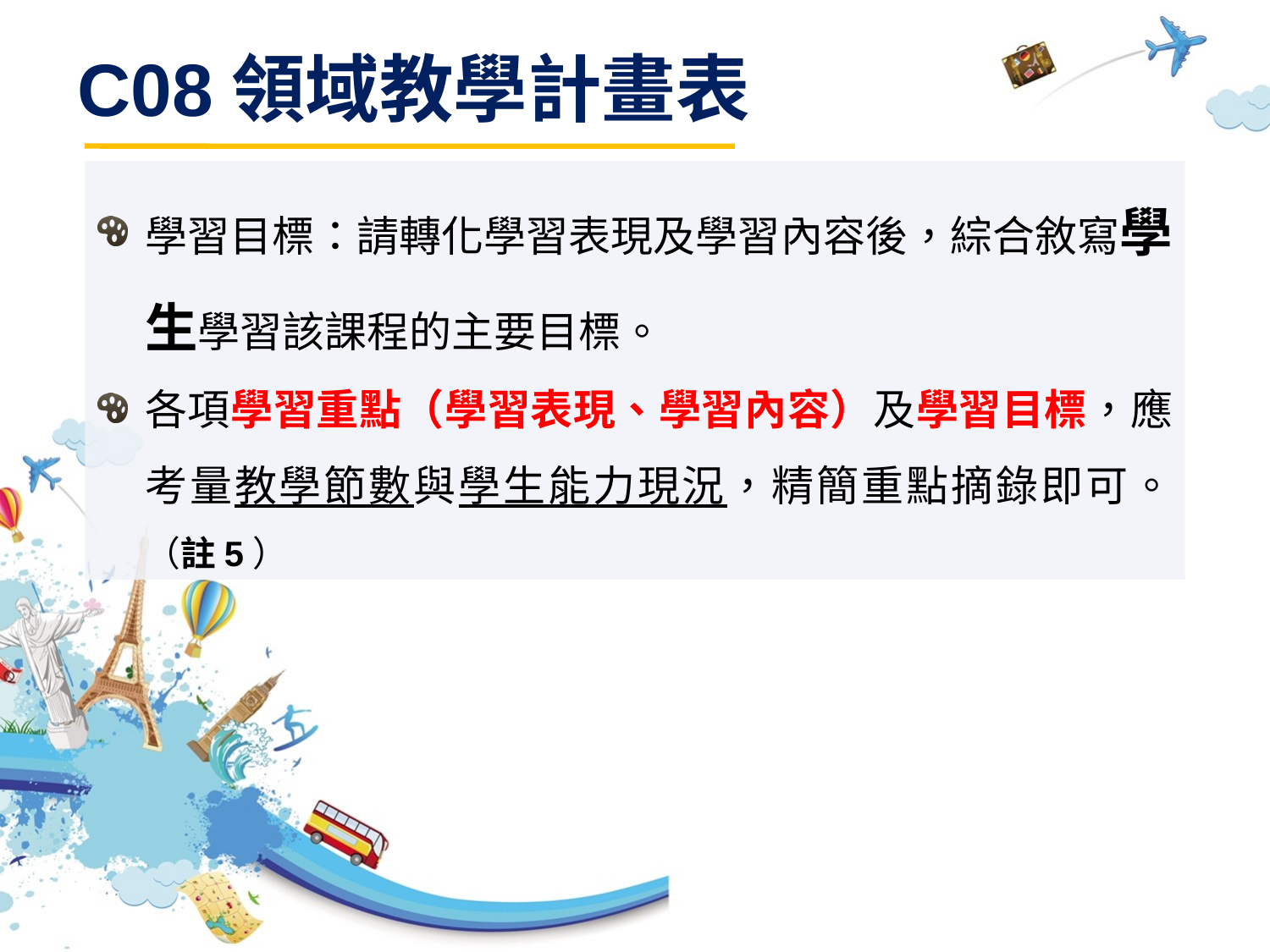

C08領域教學計畫表
學習目標：請轉化學習表現及學習內容後，綜合敘寫學生學習該課程的主要目標。
各項學習重點（學習表現、學習內容）及學習目標，應考量教學節數與學生能力現況，精簡重點摘錄即可。（註5）